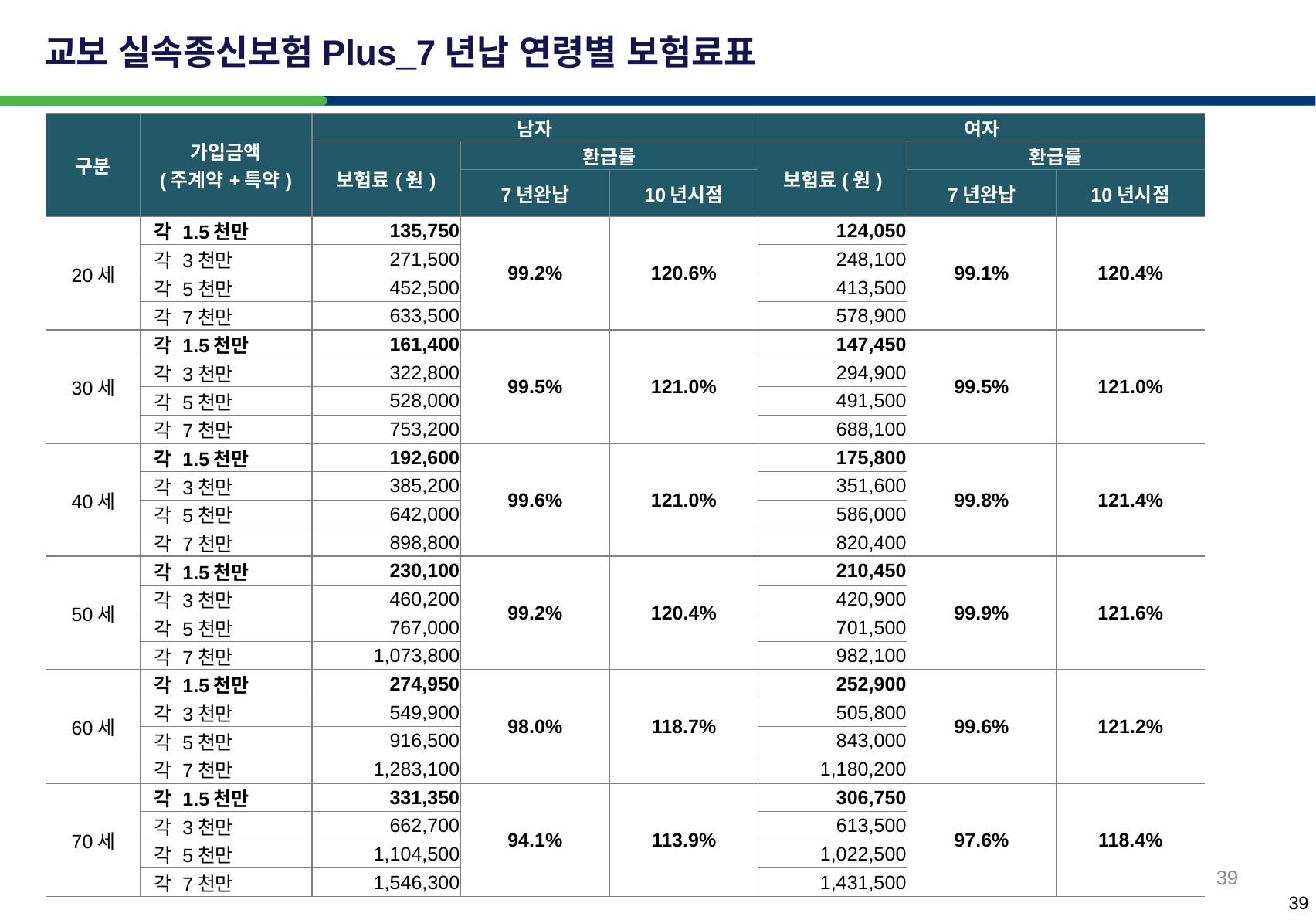

39
교보 실속종신보험Plus_7년납 연령별 보험료표
| 구분 | 가입금액 (주계약+특약) | 남자 |  |  | 여자 |  |  |
| --- | --- | --- | --- | --- | --- | --- | --- |
|  |  | 보험료(원) | 환급률 |  | 보험료(원) | 환급률 |  |
|  |  |  | 7년완납 | 10년시점 |  | 7년완납 | 10년시점 |
| 20세 | 각 1.5천만 | 135,750 | 99.2% | 120.6% | 124,050 | 99.1% | 120.4% |
|  | 각 3천만 | 271,500 |  |  | 248,100 |  |  |
|  | 각 5천만 | 452,500 |  |  | 413,500 |  |  |
|  | 각 7천만 | 633,500 |  |  | 578,900 |  |  |
| 30세 | 각 1.5천만 | 161,400 | 99.5% | 121.0% | 147,450 | 99.5% | 121.0% |
|  | 각 3천만 | 322,800 |  |  | 294,900 |  |  |
|  | 각 5천만 | 528,000 |  |  | 491,500 |  |  |
|  | 각 7천만 | 753,200 |  |  | 688,100 |  |  |
| 40세 | 각 1.5천만 | 192,600 | 99.6% | 121.0% | 175,800 | 99.8% | 121.4% |
|  | 각 3천만 | 385,200 |  |  | 351,600 |  |  |
|  | 각 5천만 | 642,000 |  |  | 586,000 |  |  |
|  | 각 7천만 | 898,800 |  |  | 820,400 |  |  |
| 50세 | 각 1.5천만 | 230,100 | 99.2% | 120.4% | 210,450 | 99.9% | 121.6% |
|  | 각 3천만 | 460,200 |  |  | 420,900 |  |  |
|  | 각 5천만 | 767,000 |  |  | 701,500 |  |  |
|  | 각 7천만 | 1,073,800 |  |  | 982,100 |  |  |
| 60세 | 각 1.5천만 | 274,950 | 98.0% | 118.7% | 252,900 | 99.6% | 121.2% |
|  | 각 3천만 | 549,900 |  |  | 505,800 |  |  |
|  | 각 5천만 | 916,500 |  |  | 843,000 |  |  |
|  | 각 7천만 | 1,283,100 |  |  | 1,180,200 |  |  |
| 70세 | 각 1.5천만 | 331,350 | 94.1% | 113.9% | 306,750 | 97.6% | 118.4% |
|  | 각 3천만 | 662,700 |  |  | 613,500 |  |  |
|  | 각 5천만 | 1,104,500 |  |  | 1,022,500 |  |  |
|  | 각 7천만 | 1,546,300 |  |  | 1,431,500 |  |  |